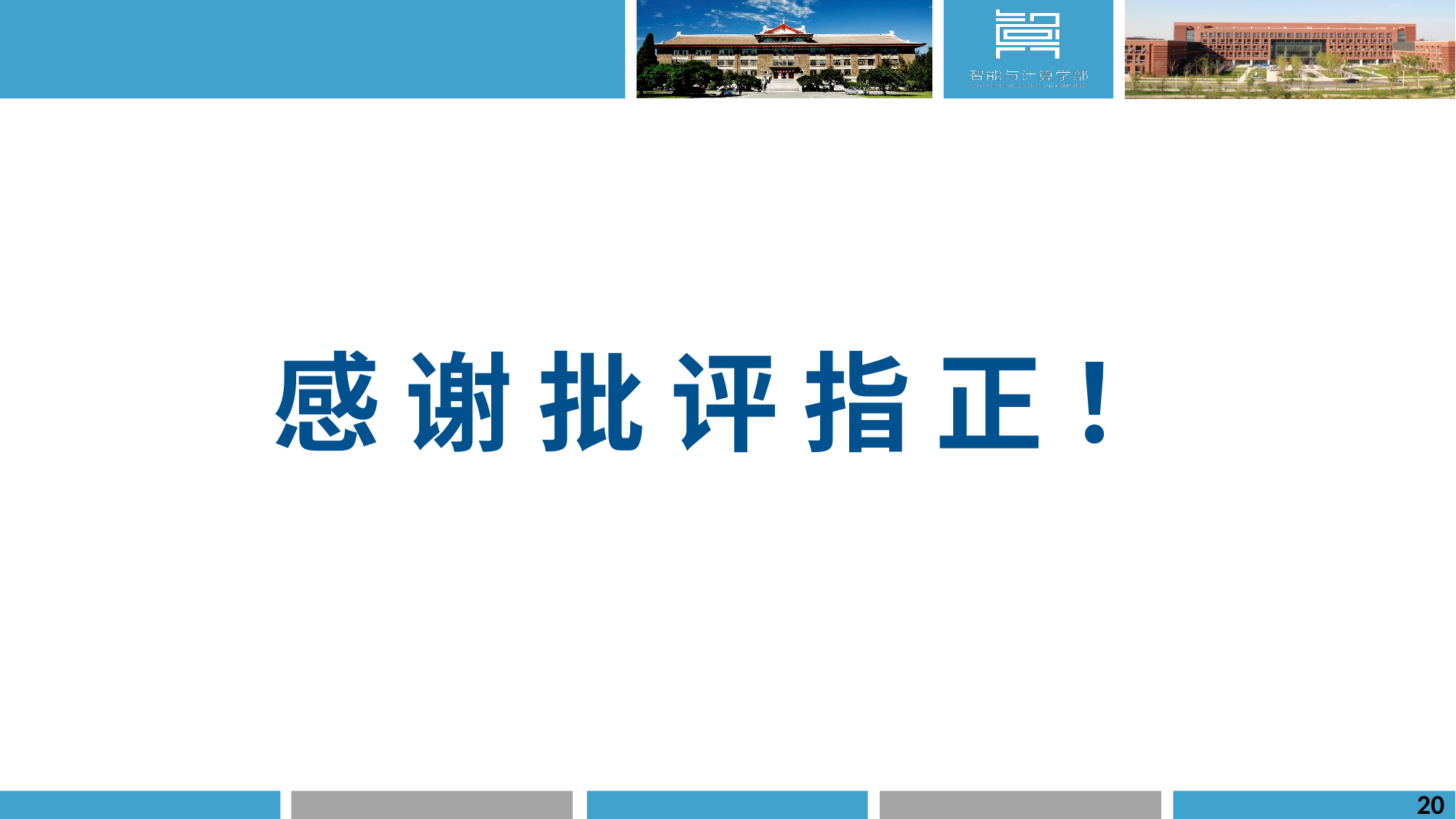

感 谢 批 评 指 正 ！
20